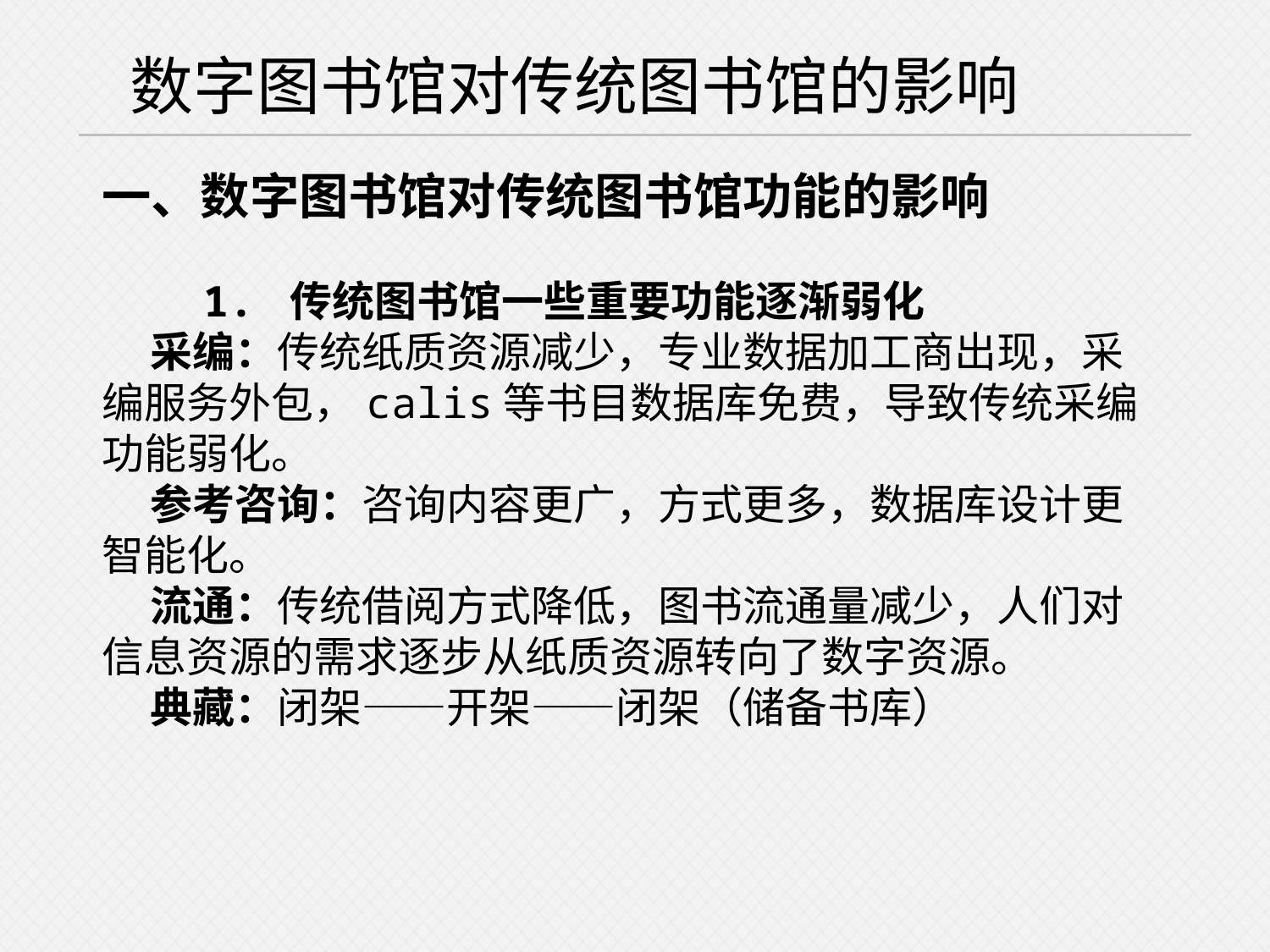

数字图书馆对传统图书馆的影响
一、数字图书馆对传统图书馆功能的影响

    1. 传统图书馆一些重要功能逐渐弱化
    采编：传统纸质资源减少，专业数据加工商出现，采编服务外包，calis等书目数据库免费，导致传统采编功能弱化。
    参考咨询：咨询内容更广，方式更多，数据库设计更智能化。
    流通：传统借阅方式降低，图书流通量减少，人们对信息资源的需求逐步从纸质资源转向了数字资源。
    典藏：闭架——开架——闭架（储备书库）